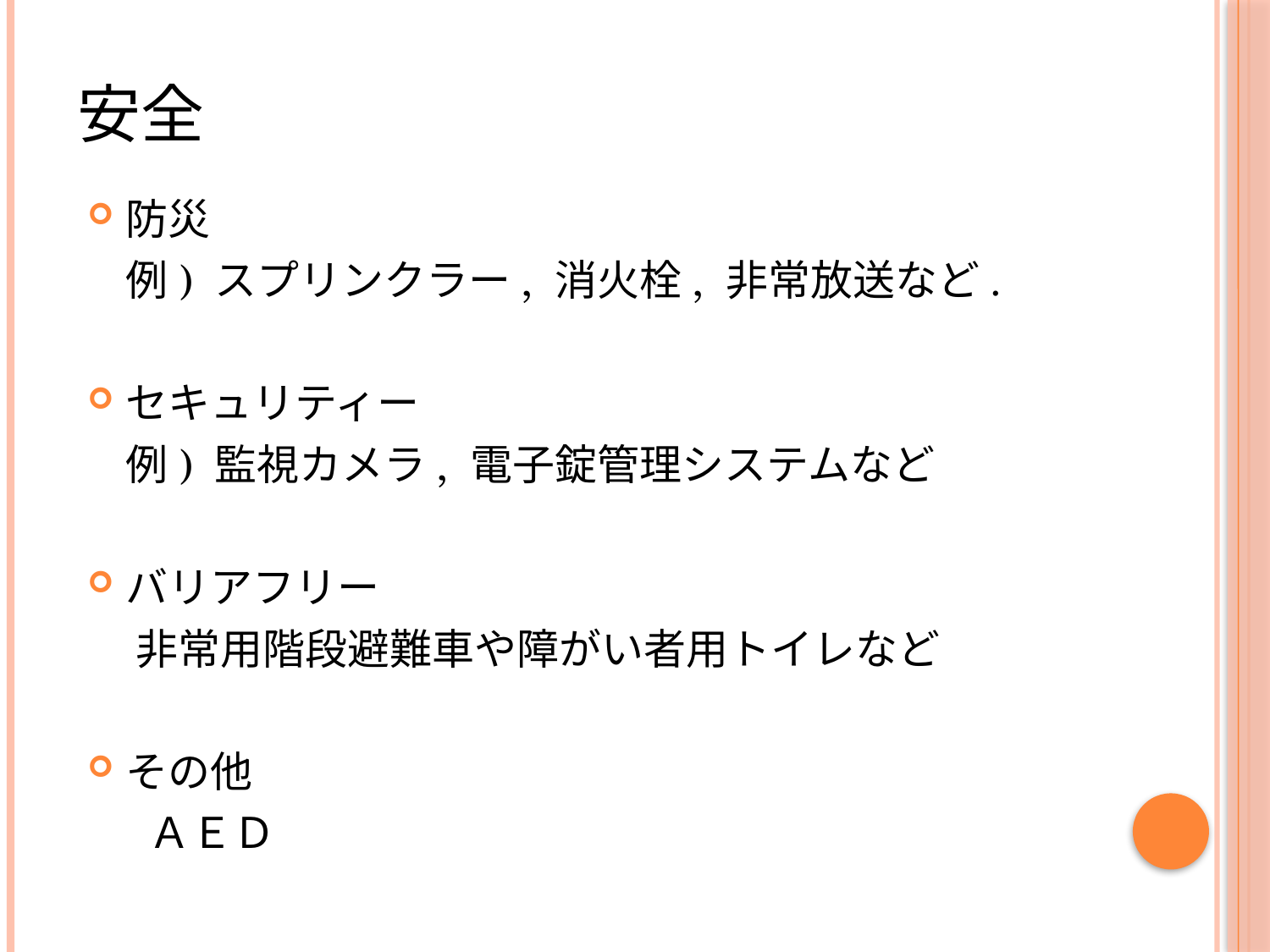

# 安全
防災
   例) スプリンクラー, 消火栓, 非常放送など.

セキュリティー
   例) 監視カメラ, 電子錠管理システムなど

バリアフリー
    非常用階段避難車や障がい者用トイレなど

その他
　  ＡＥＤ